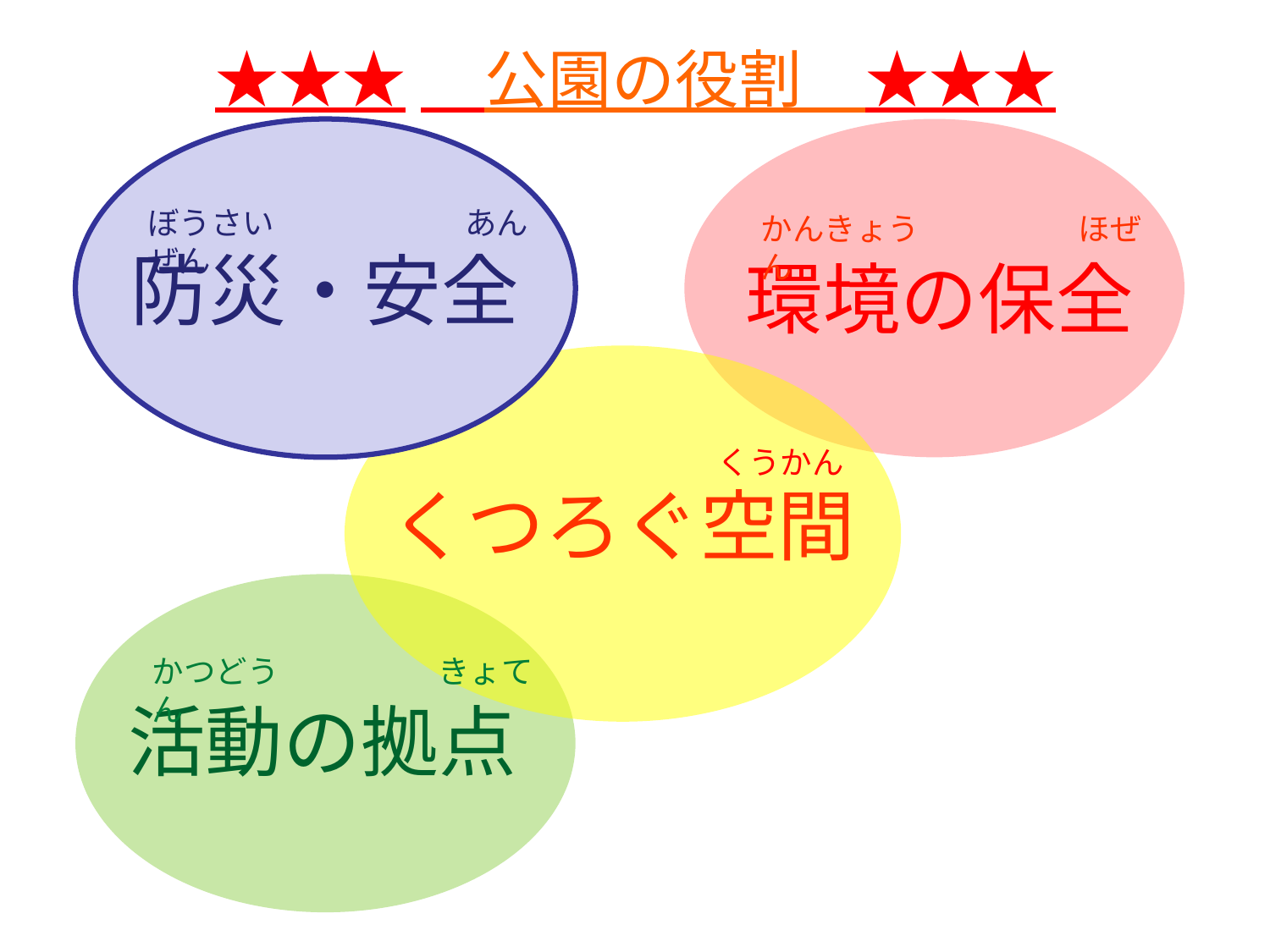

★★★　公園の役割　★★★

ぼうさい　　　　　　あんぜん
かんきょう　　　　　ほぜん
防災・安全
環境の保全

くうかん
くつろぐ空間

かつどう　　　　　きょてん
活動の拠点